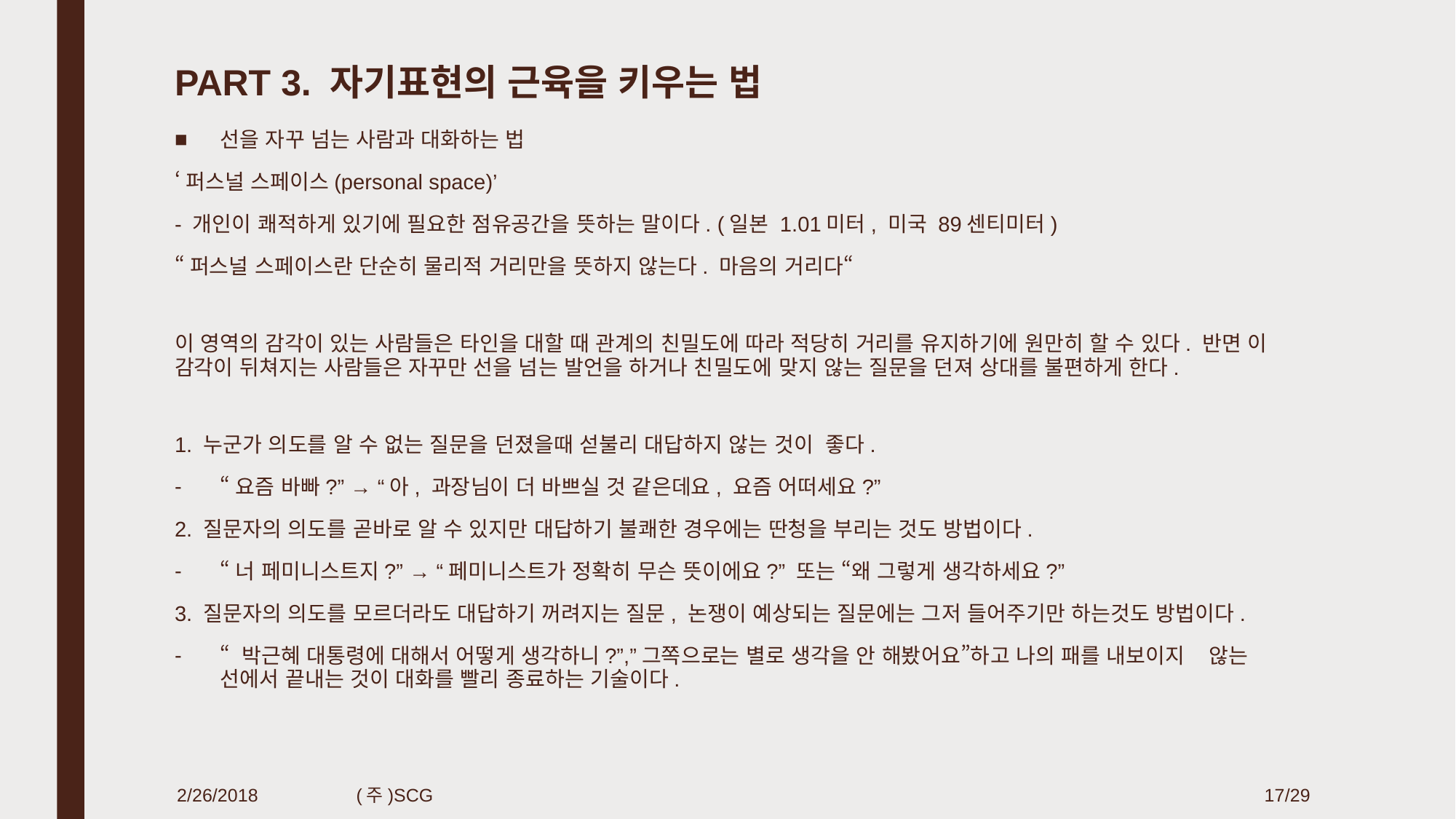

# PART 3. 자기표현의 근육을 키우는 법
선을 자꾸 넘는 사람과 대화하는 법
‘퍼스널 스페이스(personal space)’
- 개인이 쾌적하게 있기에 필요한 점유공간을 뜻하는 말이다. (일본 1.01미터, 미국 89센티미터)
“퍼스널 스페이스란 단순히 물리적 거리만을 뜻하지 않는다. 마음의 거리다“

이 영역의 감각이 있는 사람들은 타인을 대할 때 관계의 친밀도에 따라 적당히 거리를 유지하기에 원만히 할 수 있다. 반면 이 감각이 뒤쳐지는 사람들은 자꾸만 선을 넘는 발언을 하거나 친밀도에 맞지 않는 질문을 던져 상대를 불편하게 한다.

1. 누군가 의도를 알 수 없는 질문을 던졌을때 섣불리 대답하지 않는 것이  좋다.
“요즘 바빠?” → “아, 과장님이 더 바쁘실 것 같은데요, 요즘 어떠세요?”
2. 질문자의 의도를 곧바로 알 수 있지만 대답하기 불쾌한 경우에는 딴청을 부리는 것도 방법이다.
“너 페미니스트지?” → “페미니스트가 정확히 무슨 뜻이에요?” 또는 “왜 그렇게 생각하세요?”
3. 질문자의 의도를 모르더라도 대답하기 꺼려지는 질문, 논쟁이 예상되는 질문에는 그저 들어주기만 하는것도 방법이다.
“ 박근혜 대통령에 대해서 어떻게 생각하니?”,”그쪽으로는 별로 생각을 안 해봤어요”하고 나의 패를 내보이지    않는 선에서 끝내는 것이 대화를 빨리 종료하는 기술이다.
2/26/2018
(주)SCG
17/29